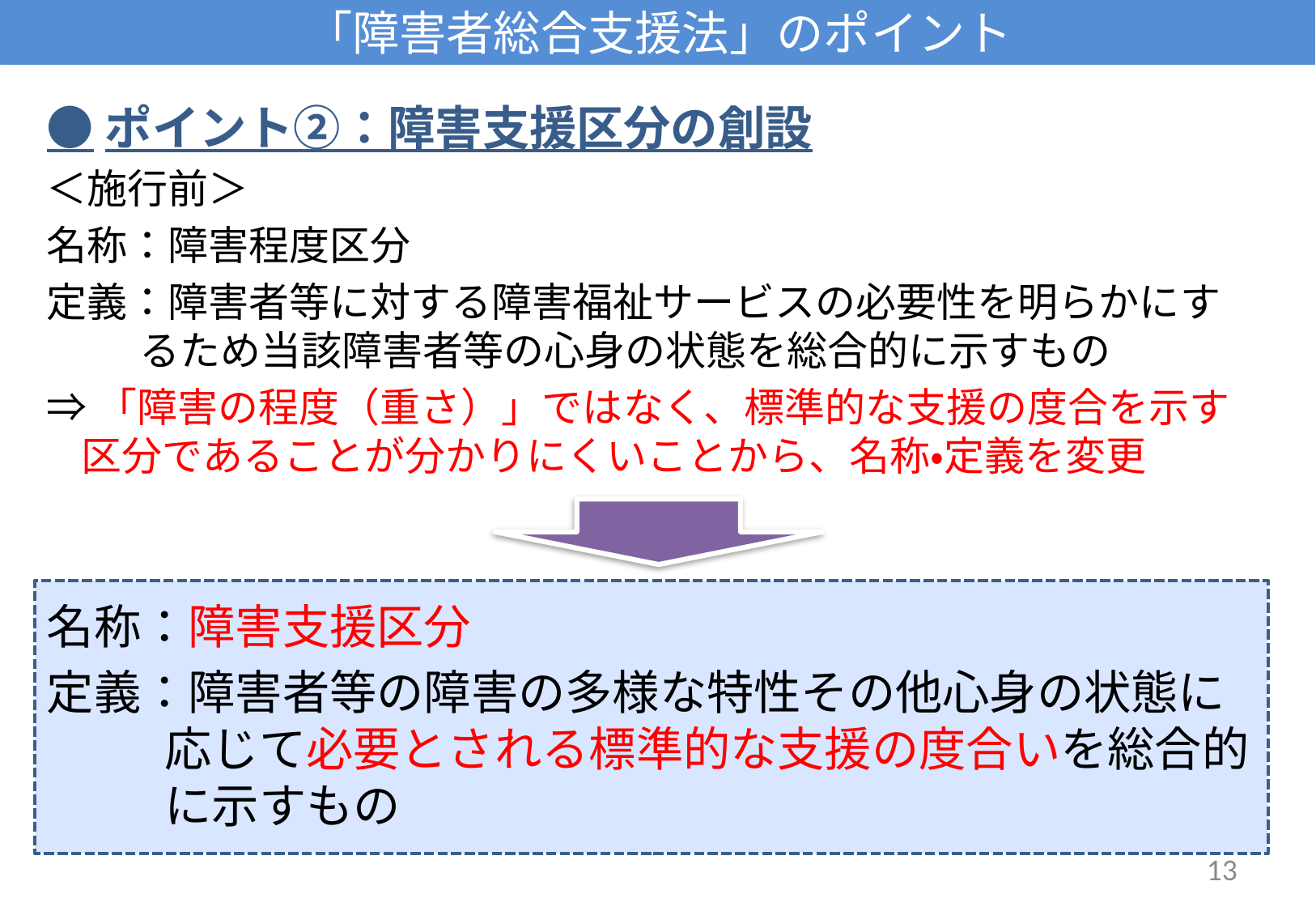

# 「障害者総合支援法」のポイント
●ポイント②：障害支援区分の創設
＜施行前＞
名称：障害程度区分
定義：障害者等に対する障害福祉サービスの必要性を明らかにするため当該障害者等の心身の状態を総合的に示すもの
⇒「障害の程度（重さ）」ではなく、標準的な支援の度合を示す区分であることが分かりにくいことから、名称・定義を変更

名称：障害支援区分
定義：障害者等の障害の多様な特性その他心身の状態に応じて必要とされる標準的な支援の度合いを総合的に示すもの

13